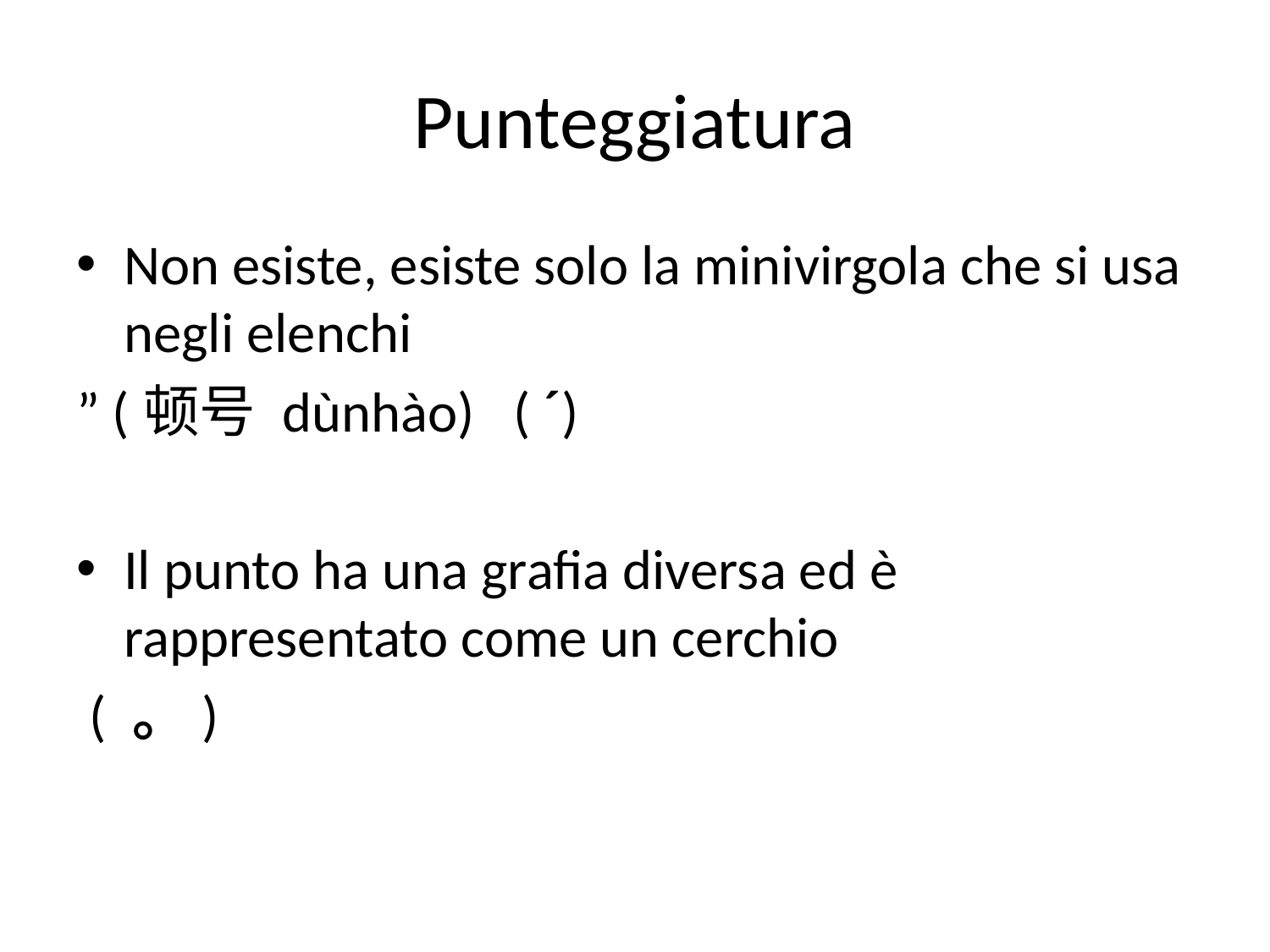

# Punteggiatura
Non esiste, esiste solo la minivirgola che si usa negli elenchi
” (顿号 dùnhào)   ( ˊ)

Il punto ha una grafia diversa ed è rappresentato come un cerchio
 ( 。)